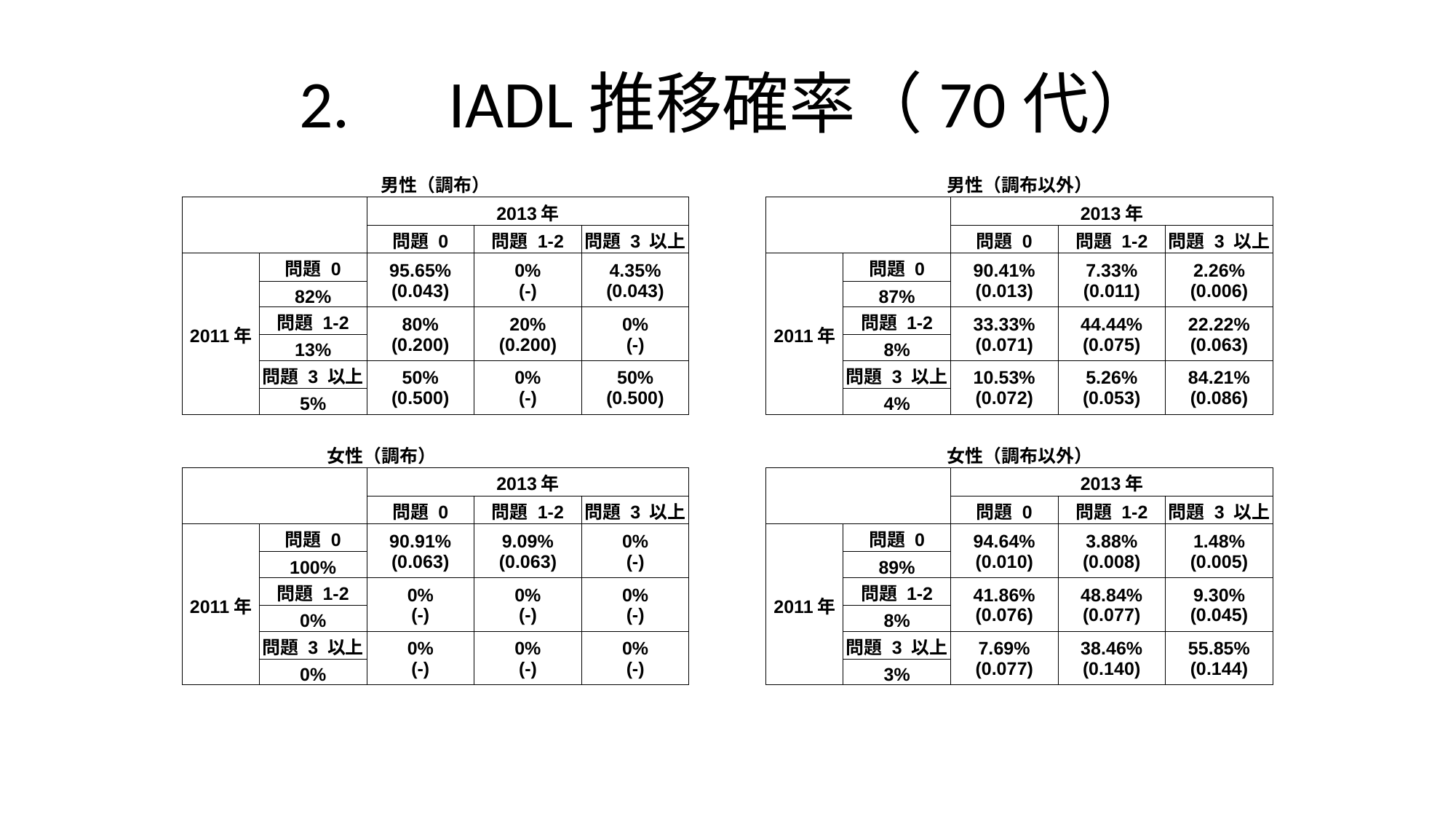

# 2.　IADL推移確率（70代）
| 男性（調布） |  |  |  |  |  | 男性（調布以外） |  |  |  |  |
| --- | --- | --- | --- | --- | --- | --- | --- | --- | --- | --- |
|  |  | 2013年 |  |  |  |  |  | 2013年 |  |  |
|  |  | 問題 0 | 問題 1-2 | 問題 3 以上 |  |  |  | 問題 0 | 問題 1-2 | 問題 3 以上 |
| 2011年 | 問題 0 | 95.65% (0.043) | 0% (-) | 4.35% (0.043) |  | 2011年 | 問題 0 | 90.41% (0.013) | 7.33% (0.011) | 2.26% (0.006) |
|  | 82% |  |  |  |  |  | 87% |  |  |  |
|  | 問題 1-2 | 80% (0.200) | 20% (0.200) | 0% (-) |  |  | 問題 1-2 | 33.33% (0.071) | 44.44% (0.075) | 22.22% (0.063) |
|  | 13% |  |  |  |  |  | 8% |  |  |  |
|  | 問題 3 以上 | 50% (0.500) | 0% (-) | 50% (0.500) |  |  | 問題 3 以上 | 10.53% (0.072) | 5.26% (0.053) | 84.21% (0.086) |
|  | 5% |  |  |  |  |  | 4% |  |  |  |
|  |  |  |  |  |  |  |  |  |  |  |
| 女性（調布） |  |  |  |  |  | 女性（調布以外） |  |  |  |  |
|  |  | 2013年 |  |  |  |  |  | 2013年 |  |  |
|  |  | 問題 0 | 問題 1-2 | 問題 3 以上 |  |  |  | 問題 0 | 問題 1-2 | 問題 3 以上 |
| 2011年 | 問題 0 | 90.91% (0.063) | 9.09% (0.063) | 0% (-) |  | 2011年 | 問題 0 | 94.64% (0.010) | 3.88% (0.008) | 1.48% (0.005) |
|  | 100% |  |  |  |  |  | 89% |  |  |  |
|  | 問題 1-2 | 0% (-) | 0% (-) | 0% (-) |  |  | 問題 1-2 | 41.86% (0.076) | 48.84% (0.077) | 9.30% (0.045) |
|  | 0% |  |  |  |  |  | 8% |  |  |  |
|  | 問題 3 以上 | 0% (-) | 0% (-) | 0% (-) |  |  | 問題 3 以上 | 7.69% (0.077) | 38.46% (0.140) | 55.85% (0.144) |
|  | 0% |  |  |  |  |  | 3% |  |  |  |